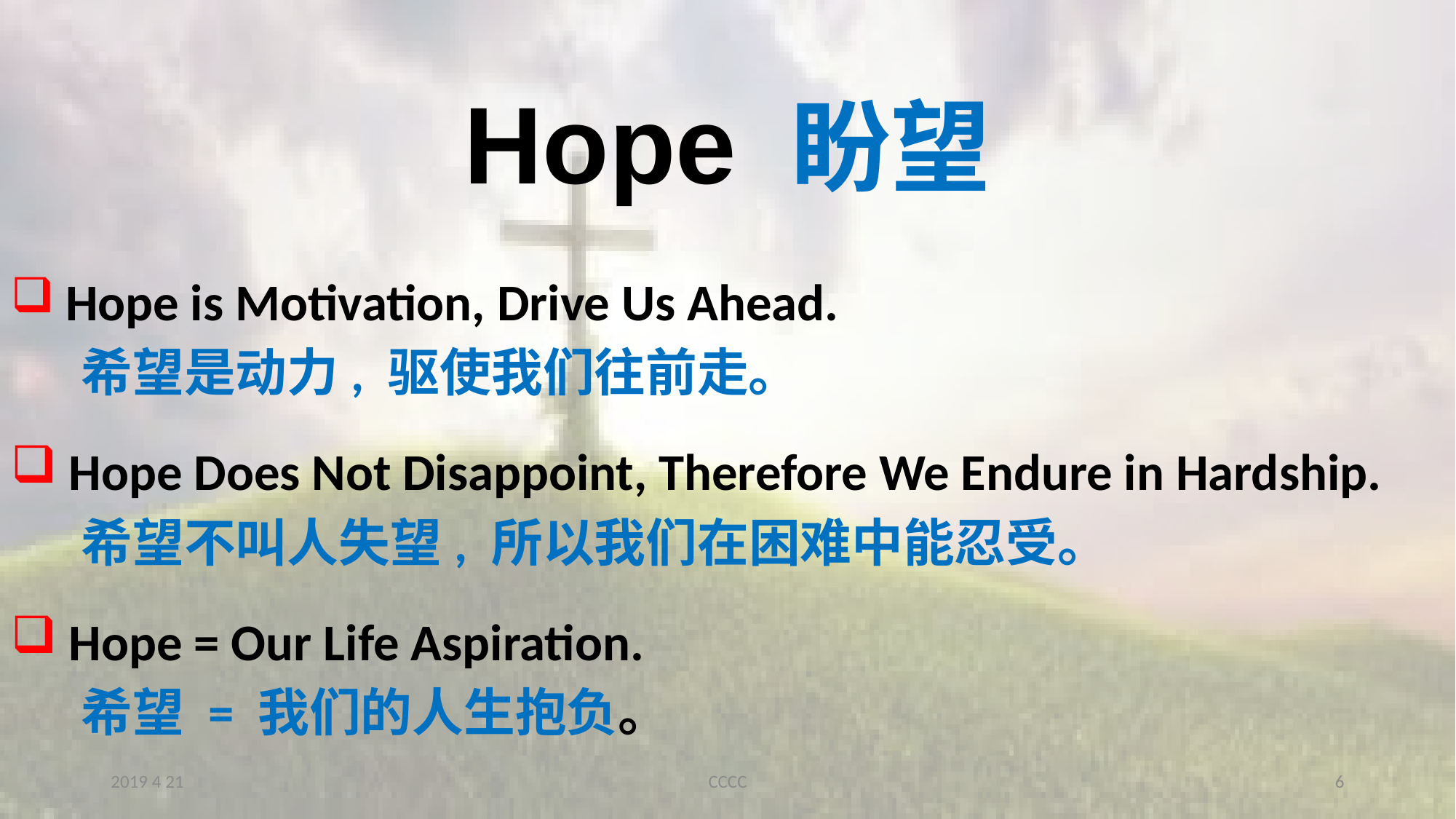

# Hope	盼望
 Hope is Motivation, Drive Us Ahead.
     希望是动力, 驱使我们往前走。

 Hope Does Not Disappoint, Therefore We Endure in Hardship.
     希望不叫人失望, 所以我们在困难中能忍受。

 Hope = Our Life Aspiration.
     希望 = 我们的人生抱负。
2019 4 21
CCCC
6